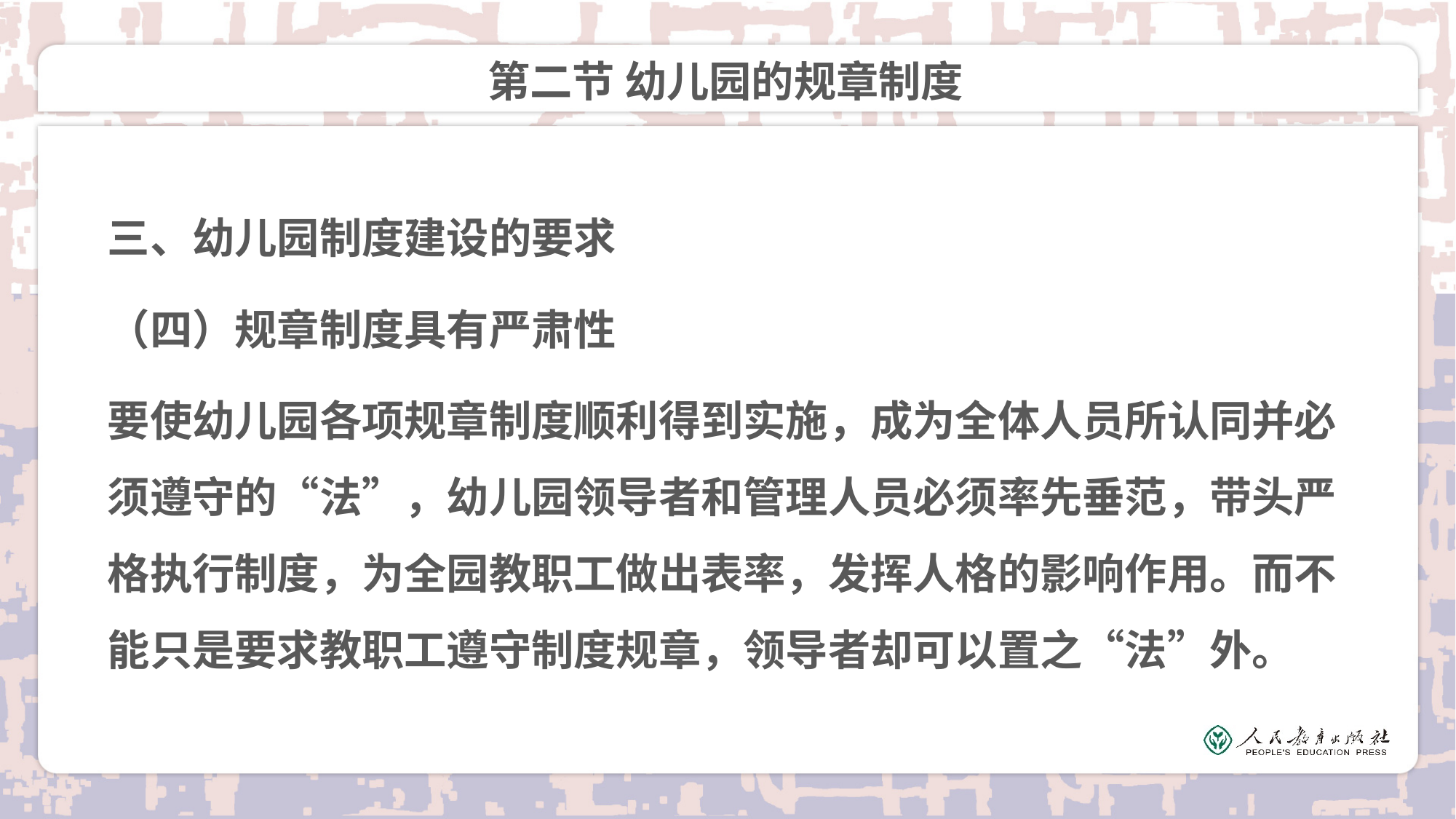

# 第二节 幼儿园的规章制度
三、幼儿园制度建设的要求
（四）规章制度具有严肃性
要使幼儿园各项规章制度顺利得到实施，成为全体人员所认同并必须遵守的“法”，幼儿园领导者和管理人员必须率先垂范，带头严格执行制度，为全园教职工做出表率，发挥人格的影响作用。而不能只是要求教职工遵守制度规章，领导者却可以置之“法”外。